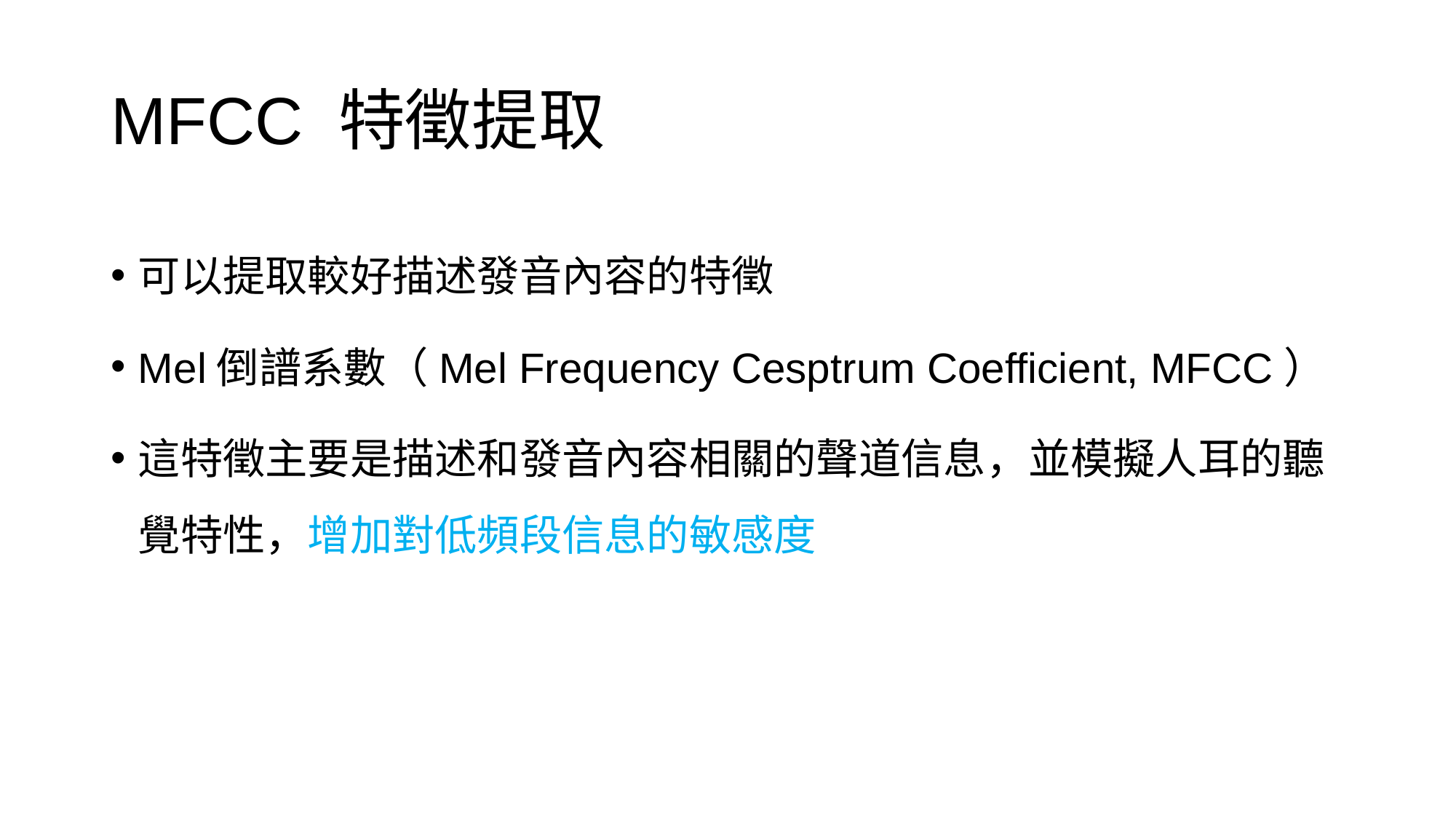

# MFCC 特徵提取
可以提取較好描述發音內容的特徵
Mel倒譜系數（Mel Frequency Cesptrum Coefficient, MFCC）
這特徵主要是描述和發音內容相關的聲道信息，並模擬人耳的聽覺特性，增加對低頻段信息的敏感度